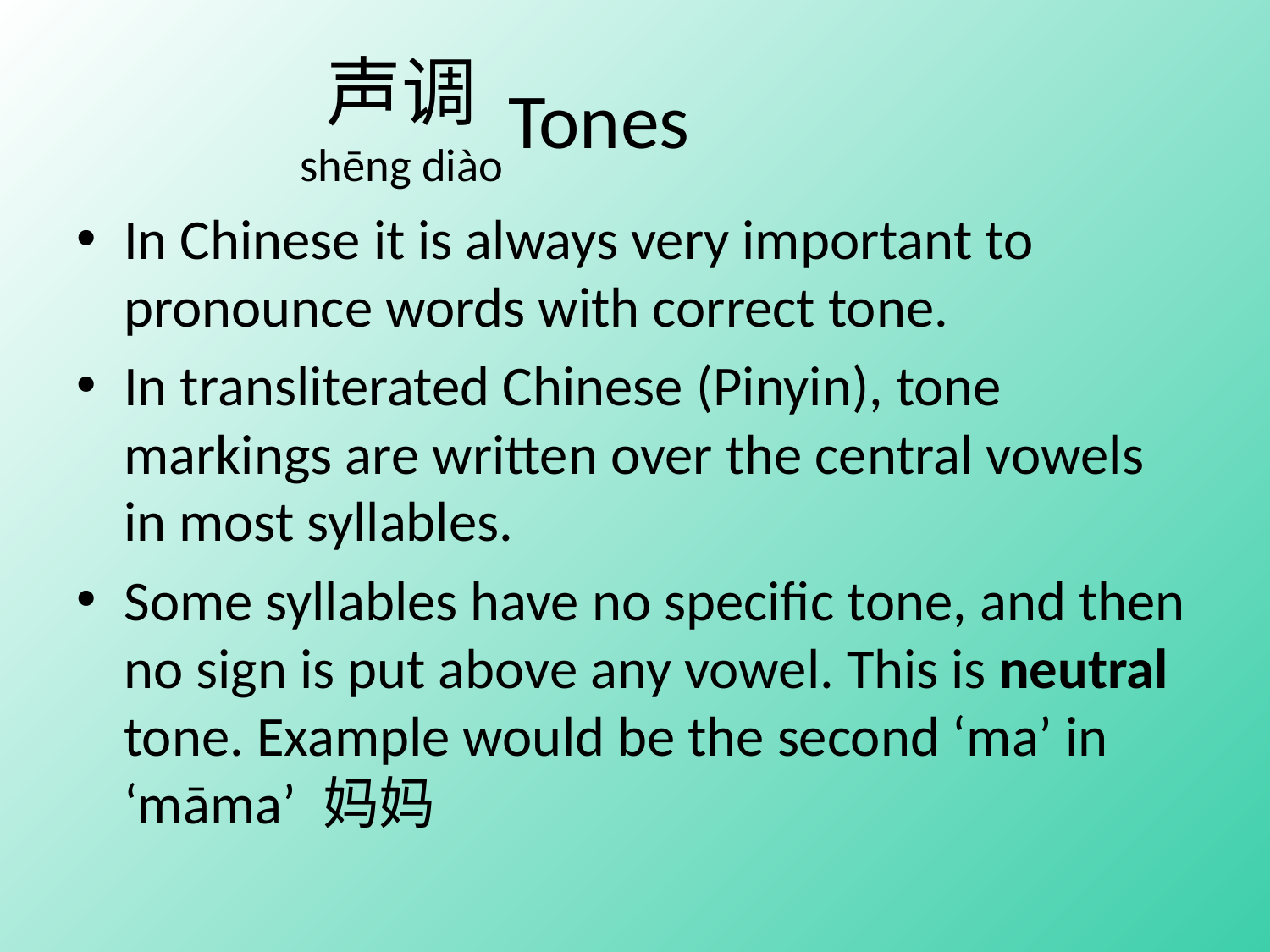

# Tones
声调
shēng diào
In Chinese it is always very important to pronounce words with correct tone.
In transliterated Chinese (Pinyin), tone markings are written over the central vowels in most syllables.
Some syllables have no specific tone, and then no sign is put above any vowel. This is neutral tone. Example would be the second ‘ma’ in ‘māma’ 妈妈